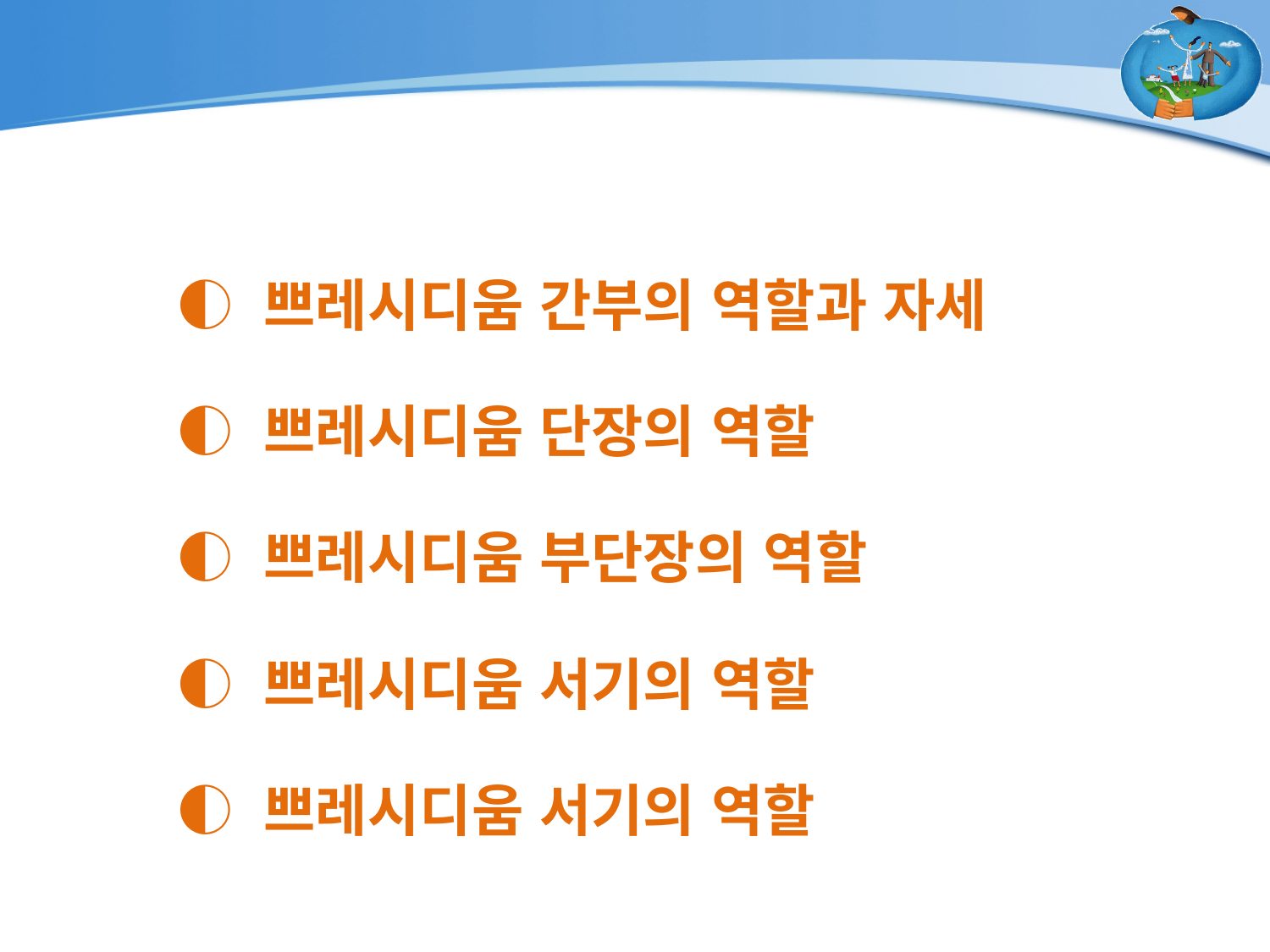

◐ 쁘레시디움 간부의 역할과 자세
◐ 쁘레시디움 단장의 역할
◐ 쁘레시디움 부단장의 역할
◐ 쁘레시디움 서기의 역할
◐ 쁘레시디움 서기의 역할